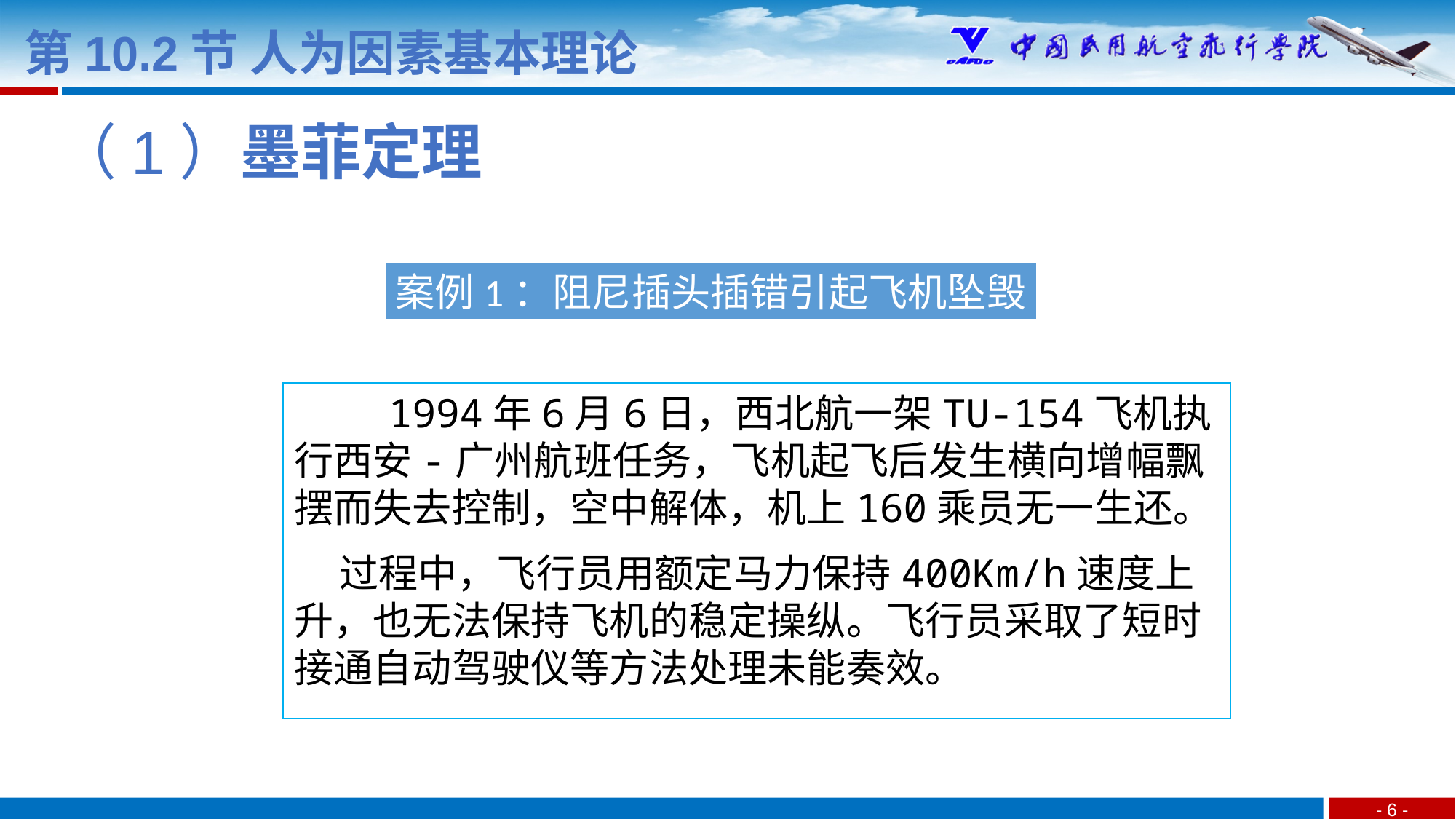

第10.2节 人为因素基本理论
（1）墨菲定理
案例1：阻尼插头插错引起飞机坠毁
    1994年6月6日，西北航一架TU-154飞机执行西安-广州航班任务，飞机起飞后发生横向增幅飘摆而失去控制，空中解体，机上160乘员无一生还。
    过程中，飞行员用额定马力保持400Km/h速度上升，也无法保持飞机的稳定操纵。飞行员采取了短时接通自动驾驶仪等方法处理未能奏效。